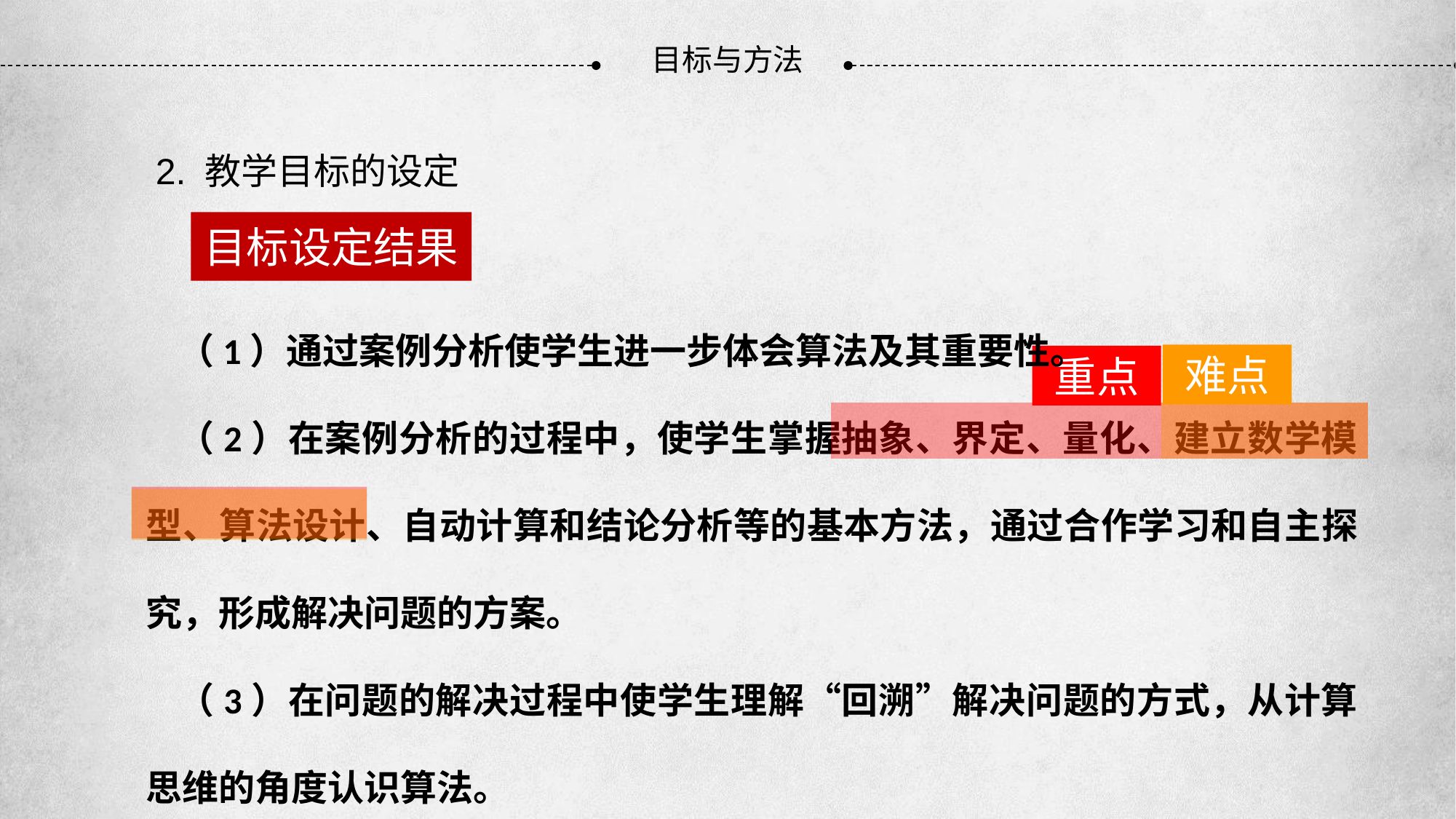

目标与方法
 2. 教学目标的设定
目标设定结果
（1）通过案例分析使学生进一步体会算法及其重要性。
（2）在案例分析的过程中，使学生掌握抽象、界定、量化、建立数学模型、算法设计、自动计算和结论分析等的基本方法，通过合作学习和自主探究，形成解决问题的方案。
（3）在问题的解决过程中使学生理解“回溯”解决问题的方式，从计算思维的角度认识算法。
难点
重点